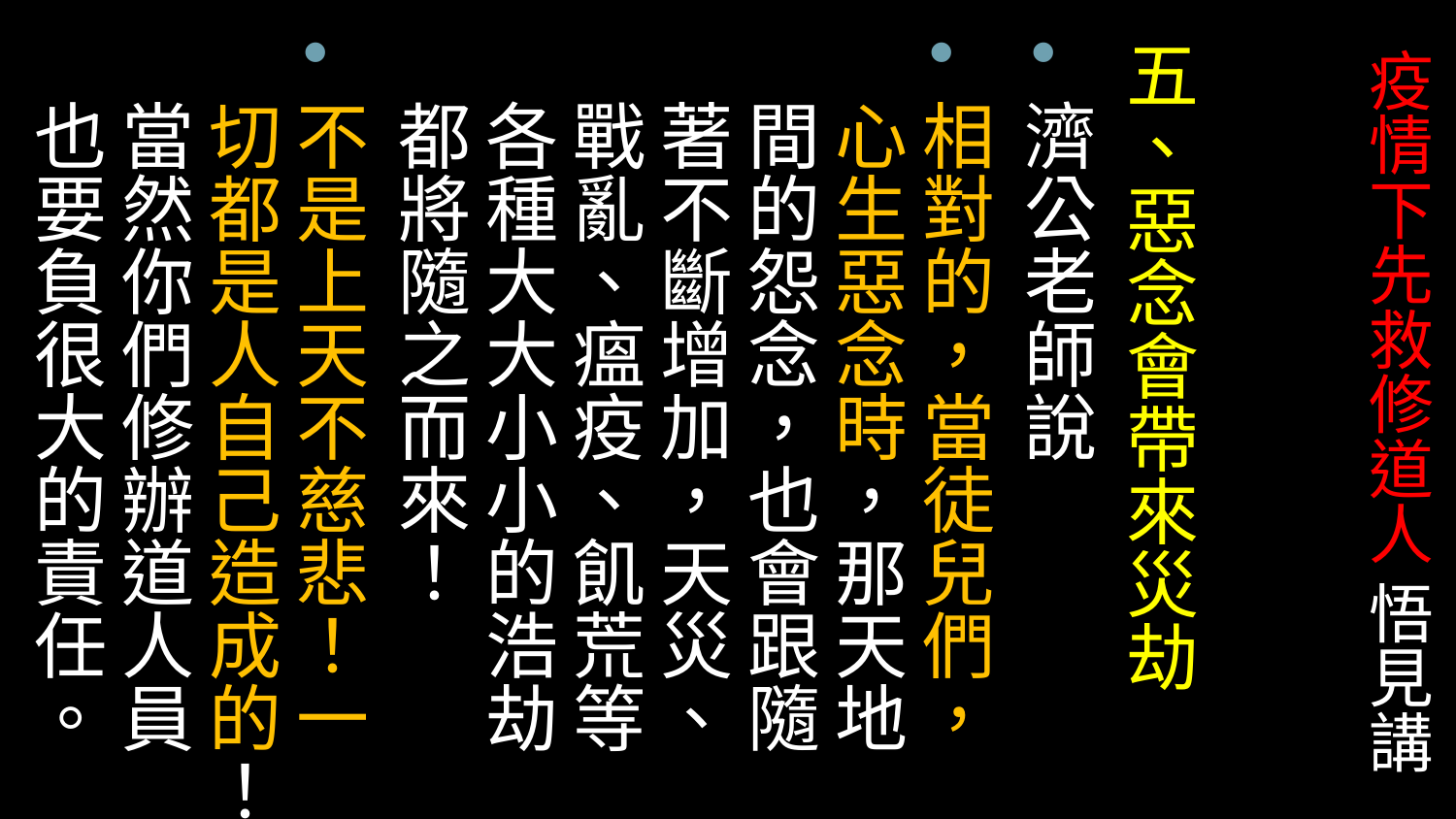

五、惡念會帶來災劫
濟公老師說
相對的，當徒兒們，心生惡念時，那天地間的怨念，也會跟隨著不斷增加，天災、戰亂、瘟疫、飢荒等各種大大小小的浩劫都將隨之而來！
不是上天不慈悲！一切都是人自己造成的！當然你們修辦道人員也要負很大的責任。
# 疫情下先救修道人 悟見講